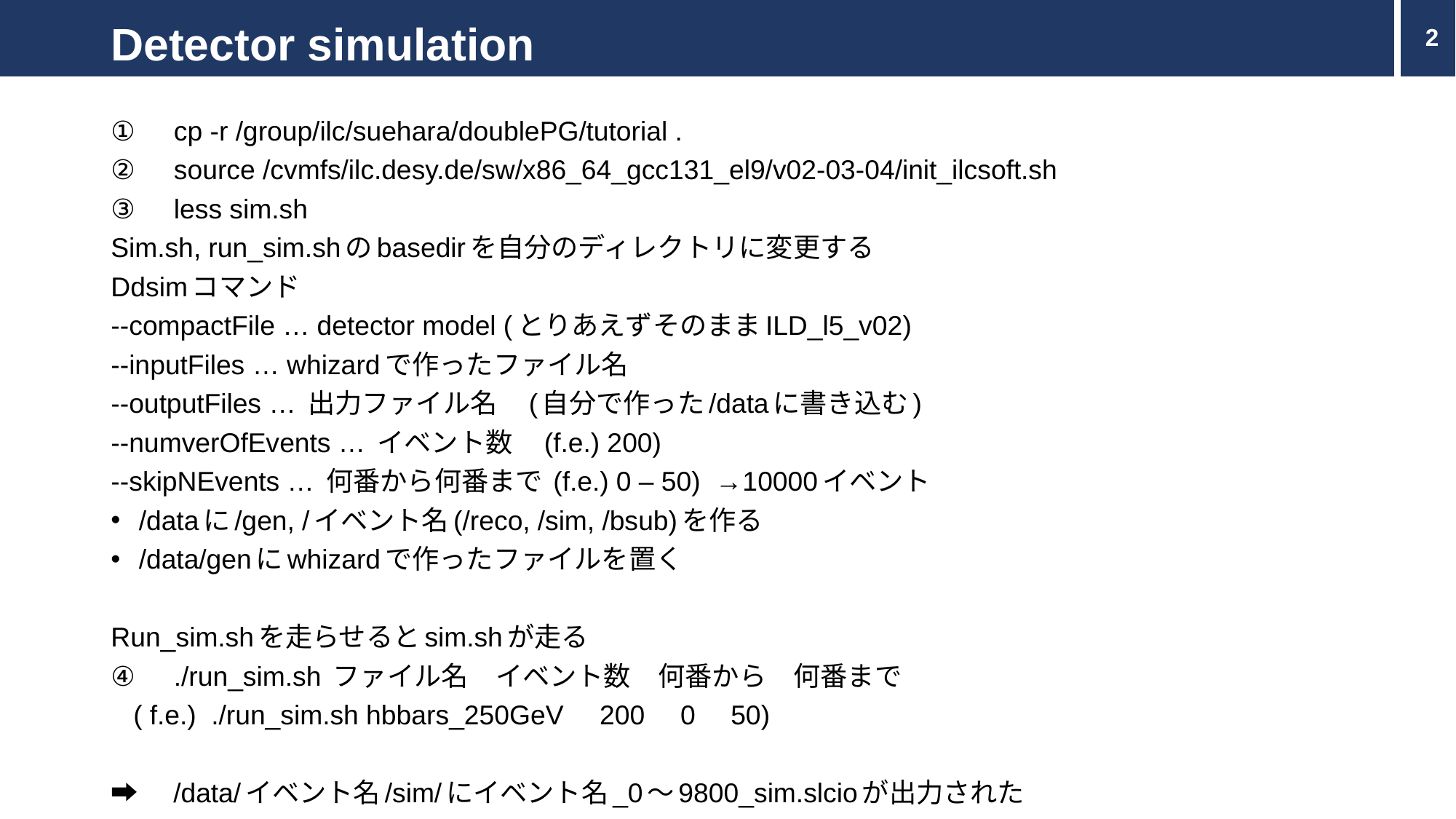

# Detector simulation
2
cp -r /group/ilc/suehara/doublePG/tutorial .
source /cvmfs/ilc.desy.de/sw/x86_64_gcc131_el9/v02-03-04/init_ilcsoft.sh
less sim.sh
Sim.sh, run_sim.shのbasedirを自分のディレクトリに変更する
Ddsimコマンド
--compactFile … detector model (とりあえずそのままILD_l5_v02)
--inputFiles … whizardで作ったファイル名
--outputFiles … 出力ファイル名　(自分で作った/dataに書き込む)
--numverOfEvents … イベント数　(f.e.) 200)
--skipNEvents … 何番から何番まで (f.e.) 0 – 50)  →10000イベント
/dataに/gen, /イベント名(/reco, /sim, /bsub)を作る
/data/genにwhizardで作ったファイルを置く

Run_sim.shを走らせるとsim.shが走る
./run_sim.sh ファイル名　イベント数　何番から　何番まで
   ( f.e.)  ./run_sim.sh hbbars_250GeV　200　0　50)

➡　/data/イベント名/sim/にイベント名_0～9800_sim.slcioが出力された